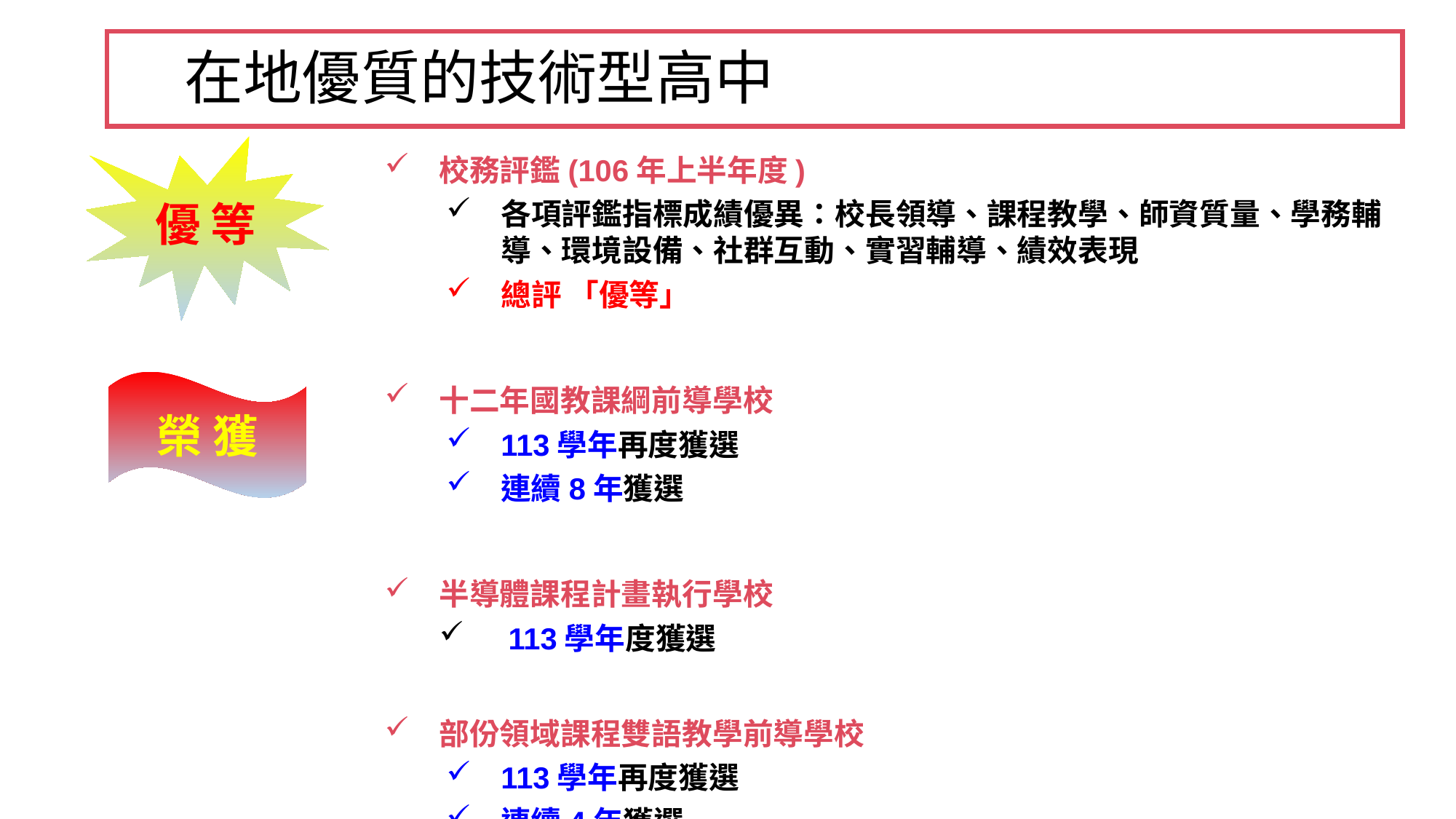

# 在地優質的技術型高中
優 等
校務評鑑(106年上半年度)
各項評鑑指標成績優異：校長領導、課程教學、師資質量、學務輔導、環境設備、社群互動、實習輔導、績效表現
總評 「優等」

十二年國教課綱前導學校
113學年再度獲選
連續8年獲選

半導體課程計畫執行學校
     113學年度獲選

部份領域課程雙語教學前導學校
113學年再度獲選
連續4年獲選

榮 獲